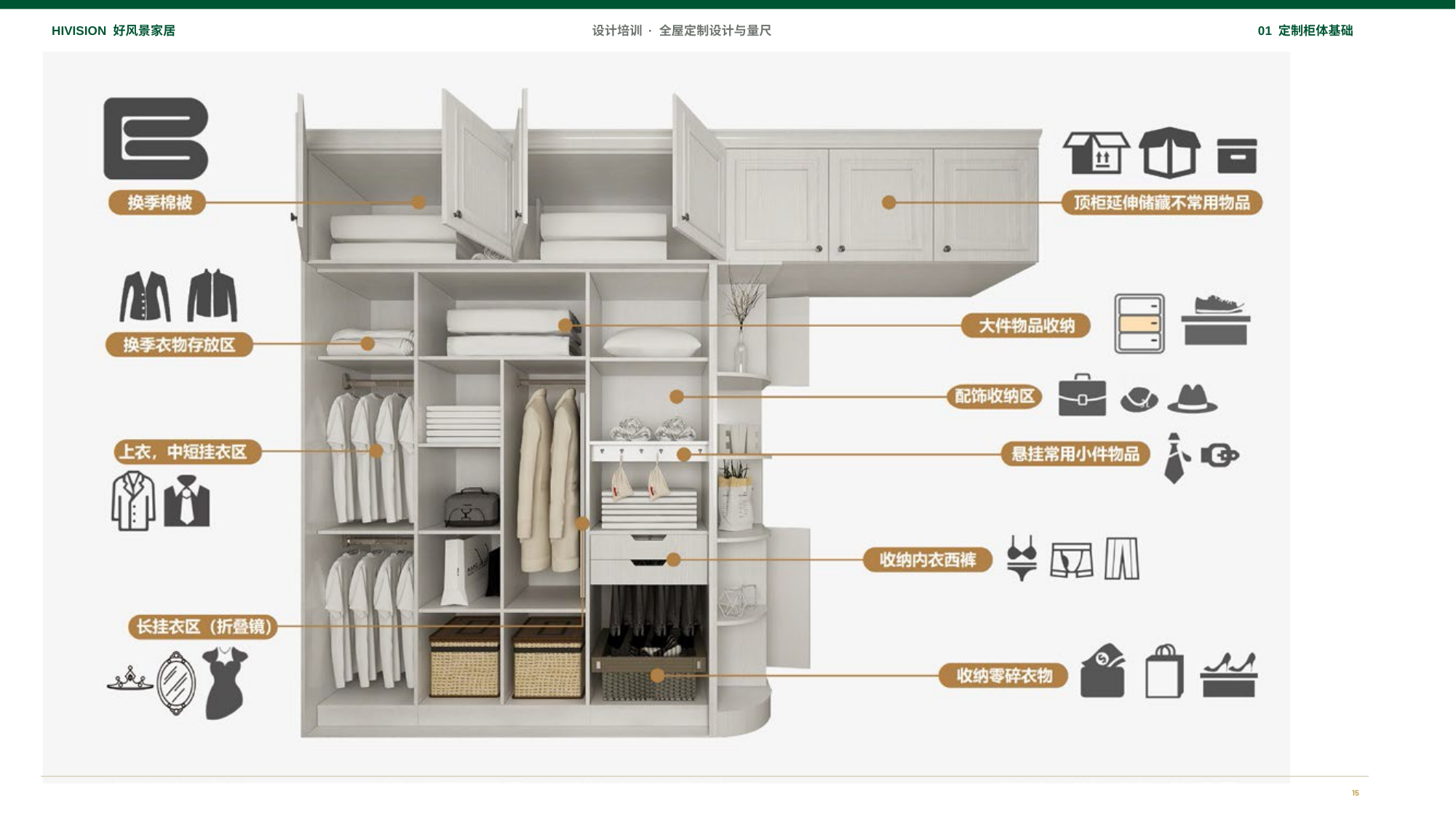

HIVISION 好风景家居
设计培训 · 全屋定制设计与量尺
01 定制柜体基础

15